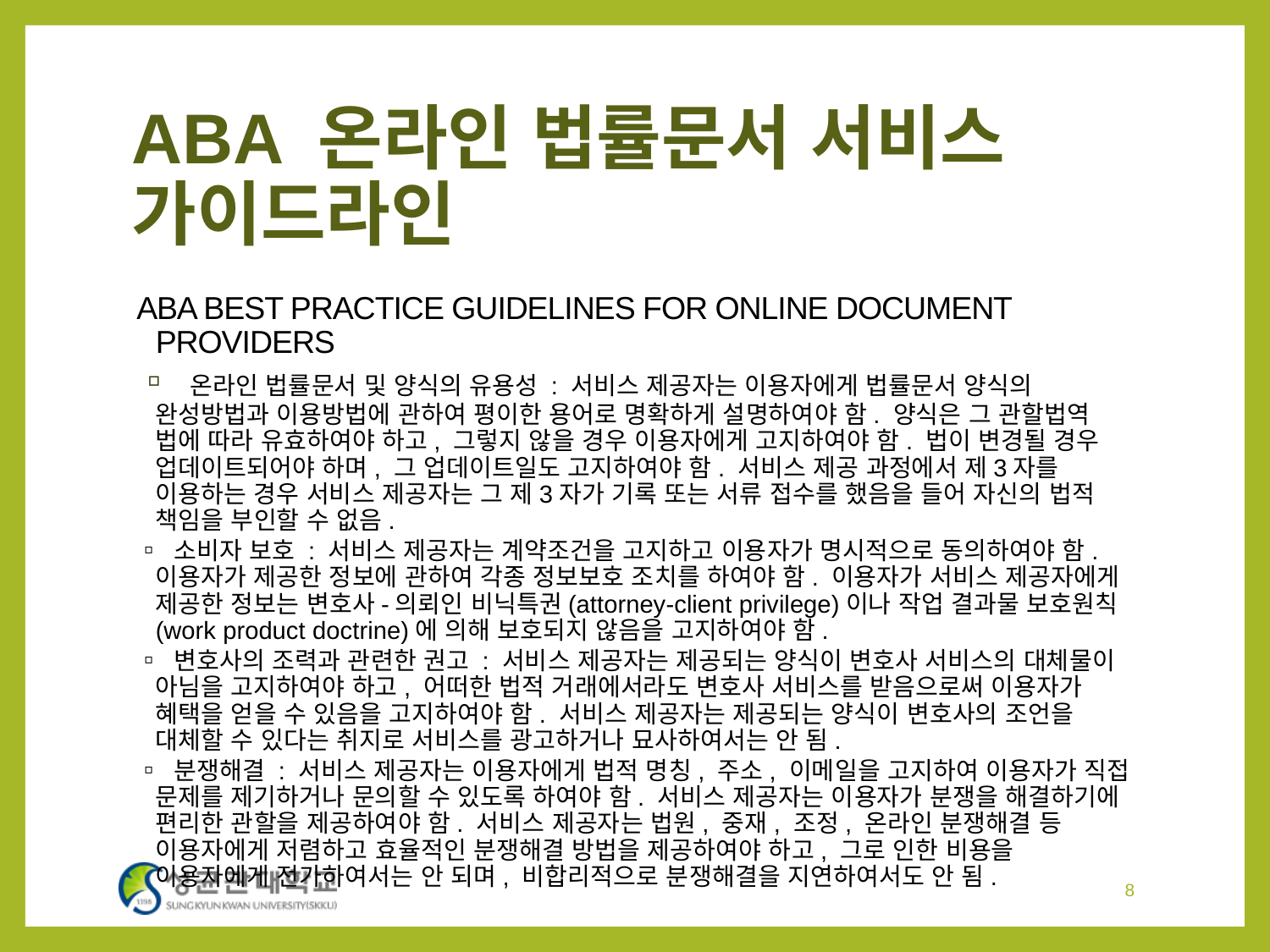

# ABA 온라인 법률문서 서비스 가이드라인
ABA BEST PRACTICE GUIDELINES FOR ONLINE DOCUMENT PROVIDERS
▫ 온라인 법률문서 및 양식의 유용성 : 서비스 제공자는 이용자에게 법률문서 양식의 완성방법과 이용방법에 관하여 평이한 용어로 명확하게 설명하여야 함. 양식은 그 관할법역 법에 따라 유효하여야 하고, 그렇지 않을 경우 이용자에게 고지하여야 함. 법이 변경될 경우 업데이트되어야 하며, 그 업데이트일도 고지하여야 함. 서비스 제공 과정에서 제3자를 이용하는 경우 서비스 제공자는 그 제3자가 기록 또는 서류 접수를 했음을 들어 자신의 법적 책임을 부인할 수 없음.
▫ 소비자 보호 : 서비스 제공자는 계약조건을 고지하고 이용자가 명시적으로 동의하여야 함. 이용자가 제공한 정보에 관하여 각종 정보보호 조치를 하여야 함. 이용자가 서비스 제공자에게 제공한 정보는 변호사-의뢰인 비닉특권(attorney-client privilege)이나 작업 결과물 보호원칙(work product doctrine)에 의해 보호되지 않음을 고지하여야 함.
▫ 변호사의 조력과 관련한 권고 : 서비스 제공자는 제공되는 양식이 변호사 서비스의 대체물이 아님을 고지하여야 하고, 어떠한 법적 거래에서라도 변호사 서비스를 받음으로써 이용자가 혜택을 얻을 수 있음을 고지하여야 함. 서비스 제공자는 제공되는 양식이 변호사의 조언을 대체할 수 있다는 취지로 서비스를 광고하거나 묘사하여서는 안 됨.
▫ 분쟁해결 : 서비스 제공자는 이용자에게 법적 명칭, 주소, 이메일을 고지하여 이용자가 직접 문제를 제기하거나 문의할 수 있도록 하여야 함. 서비스 제공자는 이용자가 분쟁을 해결하기에 편리한 관할을 제공하여야 함. 서비스 제공자는 법원, 중재, 조정, 온라인 분쟁해결 등 이용자에게 저렴하고 효율적인 분쟁해결 방법을 제공하여야 하고, 그로 인한 비용을 이용자에게 전가하여서는 안 되며, 비합리적으로 분쟁해결을 지연하여서도 안 됨.
8